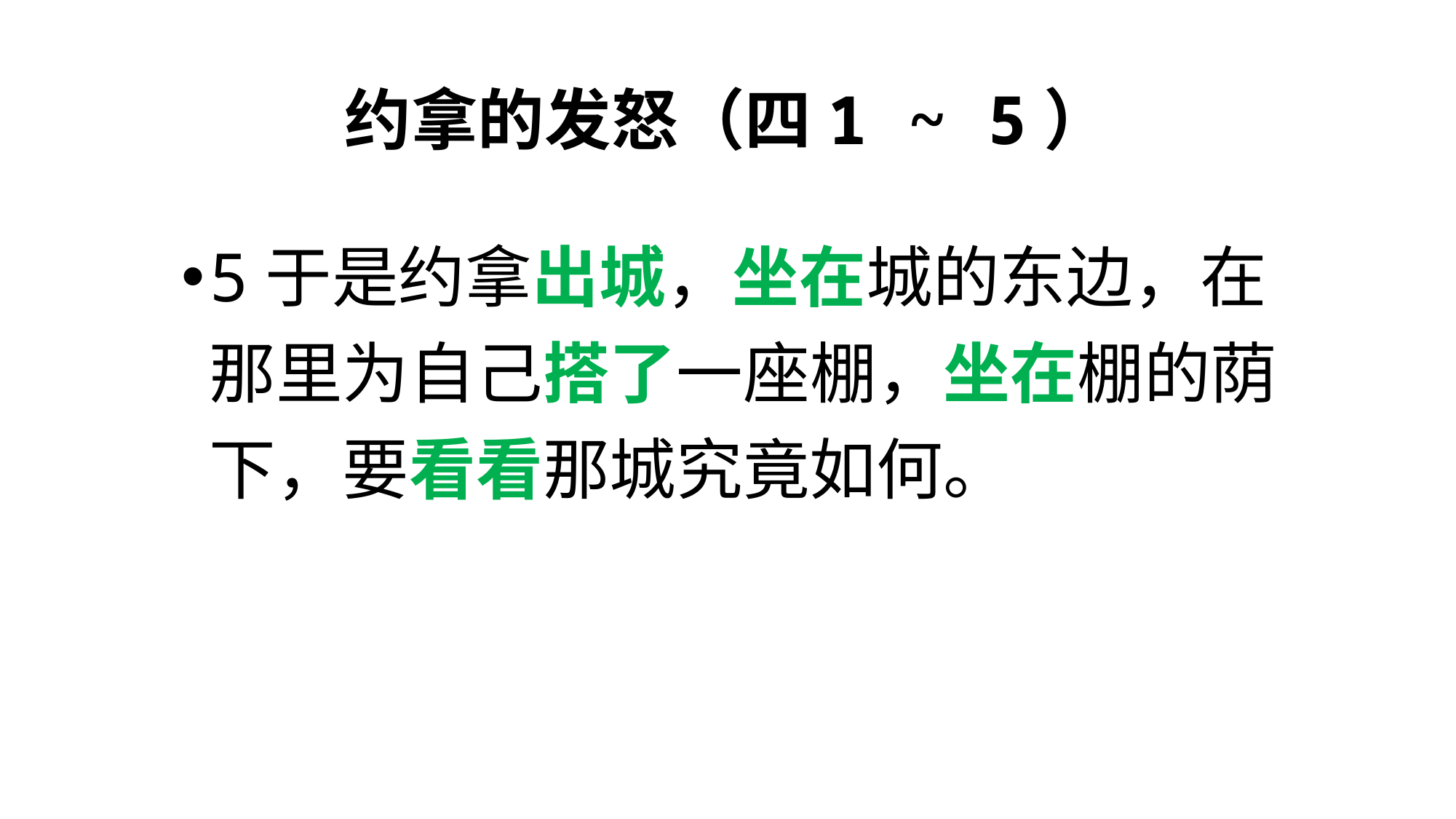

# 约拿的发怒（四1 ~ 5）
5于是约拿出城，坐在城的东边，在那里为自己搭了一座棚，坐在棚的荫下，要看看那城究竟如何。